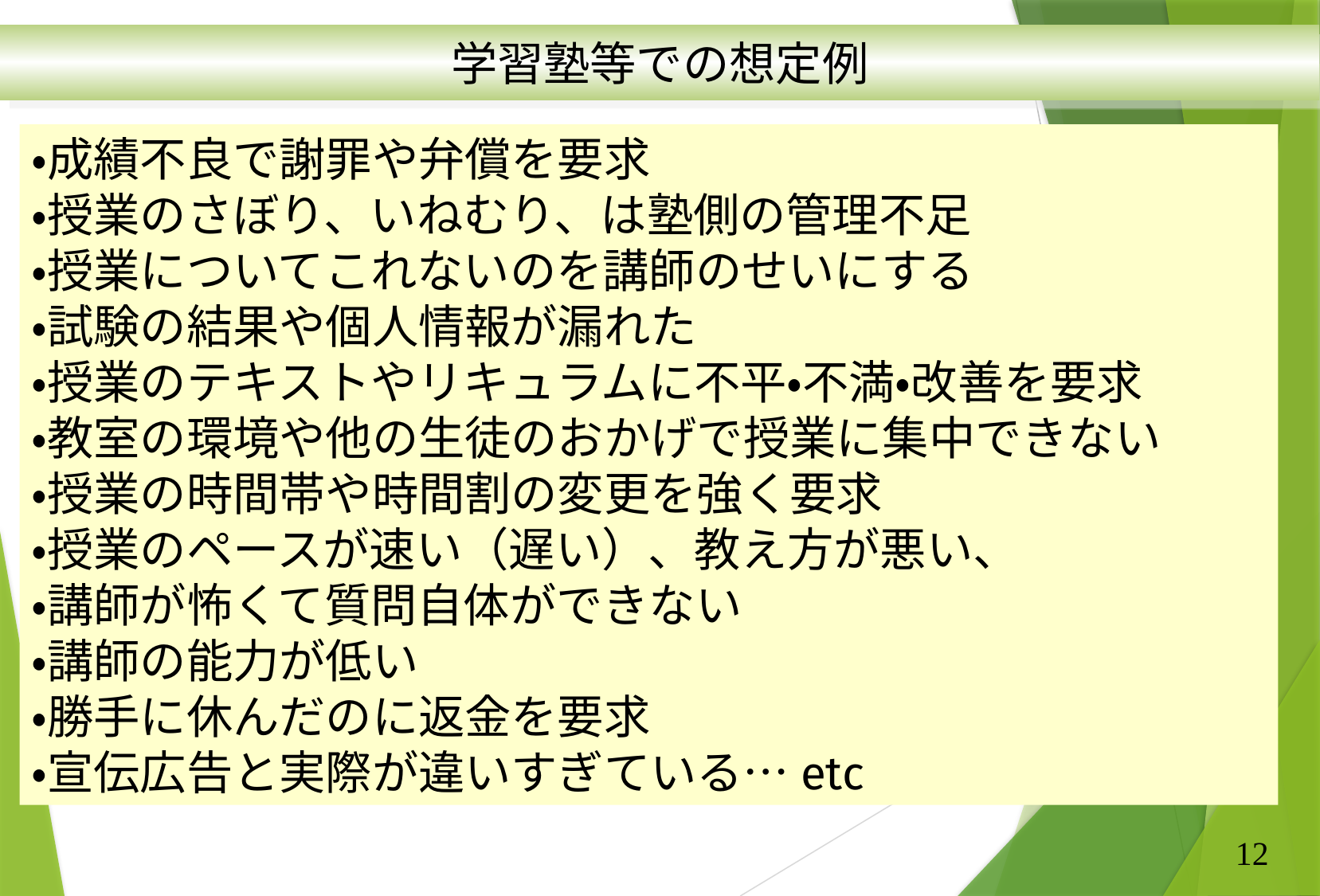

学習塾等での想定例
・成績不良で謝罪や弁償を要求
・授業のさぼり、いねむり、は塾側の管理不足
・授業についてこれないのを講師のせいにする
・試験の結果や個人情報が漏れた
・授業のテキストやリキュラムに不平・不満・改善を要求
・教室の環境や他の生徒のおかげで授業に集中できない
・授業の時間帯や時間割の変更を強く要求
・授業のペースが速い（遅い）、教え方が悪い、
・講師が怖くて質問自体ができない
・講師の能力が低い
・勝手に休んだのに返金を要求
・宣伝広告と実際が違いすぎている…etc
12